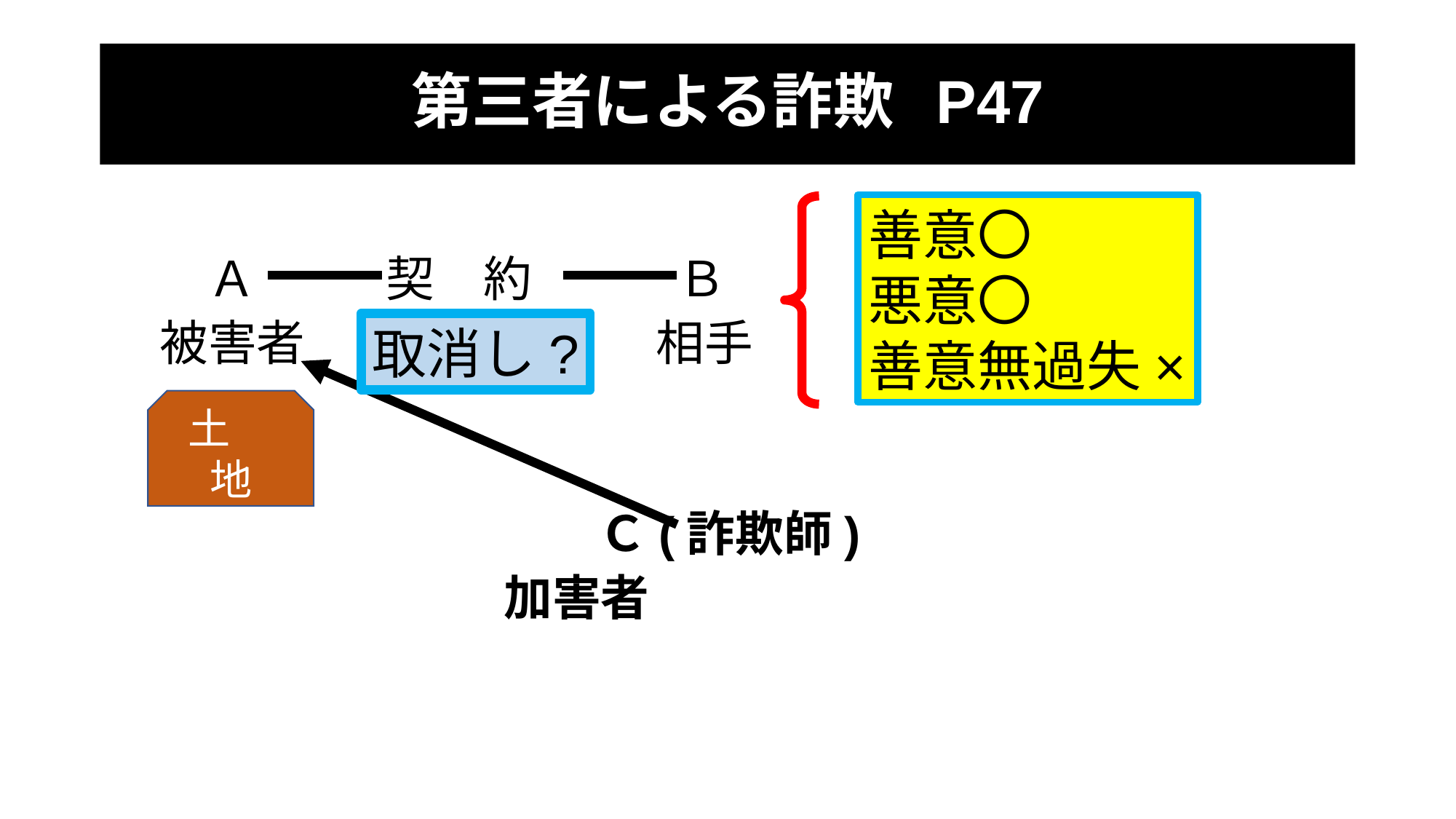

# 第三者による詐欺  P47

　　Ａ　　   契　約　　　Ｂ
　被害者　　　　　　 　相手

　　　　　                  　Ｃ(詐欺師)
                              　加害者
善意〇
悪意〇
善意無過失×

取消し?

土　地